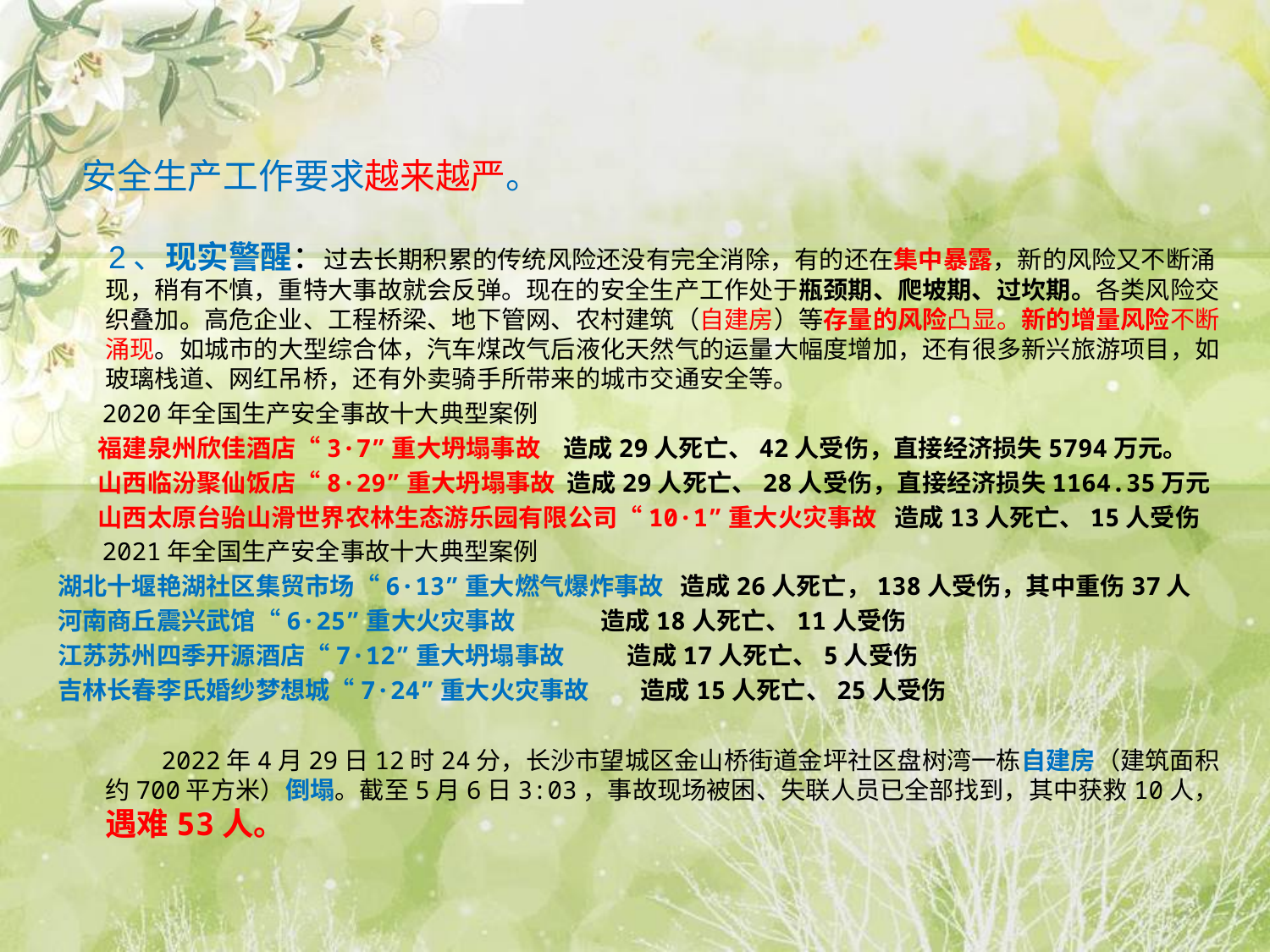

#
  安全生产工作要求越来越严。

       2、现实警醒：过去长期积累的传统风险还没有完全消除，有的还在集中暴露，新的风险又不断涌现，稍有不慎，重特大事故就会反弹。现在的安全生产工作处于瓶颈期、爬坡期、过坎期。各类风险交织叠加。高危企业、工程桥梁、地下管网、农村建筑（自建房）等存量的风险凸显。新的增量风险不断涌现。如城市的大型综合体，汽车煤改气后液化天然气的运量大幅度增加，还有很多新兴旅游项目，如玻璃栈道、网红吊桥，还有外卖骑手所带来的城市交通安全等。
   2020年全国生产安全事故十大典型案例
      福建泉州欣佳酒店“3·7”重大坍塌事故    造成29人死亡、42人受伤，直接经济损失5794万元。
      山西临汾聚仙饭店“8·29”重大坍塌事故  造成29人死亡、28人受伤，直接经济损失1164.35万元
      山西太原台骀山滑世界农林生态游乐园有限公司“10·1”重大火灾事故   造成13人死亡、15人受伤
   2021年全国生产安全事故十大典型案例
湖北十堰艳湖社区集贸市场“6·13”重大燃气爆炸事故   造成26人死亡，138人受伤，其中重伤37人
河南商丘震兴武馆“6·25”重大火灾事故               造成18人死亡、11人受伤
江苏苏州四季开源酒店“7·12”重大坍塌事故           造成17人死亡、5人受伤
吉林长春李氏婚纱梦想城“7·24”重大火灾事故         造成15人死亡、25人受伤

       2022年4月29日12时24分，长沙市望城区金山桥街道金坪社区盘树湾一栋自建房（建筑面积约700平方米）倒塌。截至5月6日3:03，事故现场被困、失联人员已全部找到，其中获救10人，遇难53人。